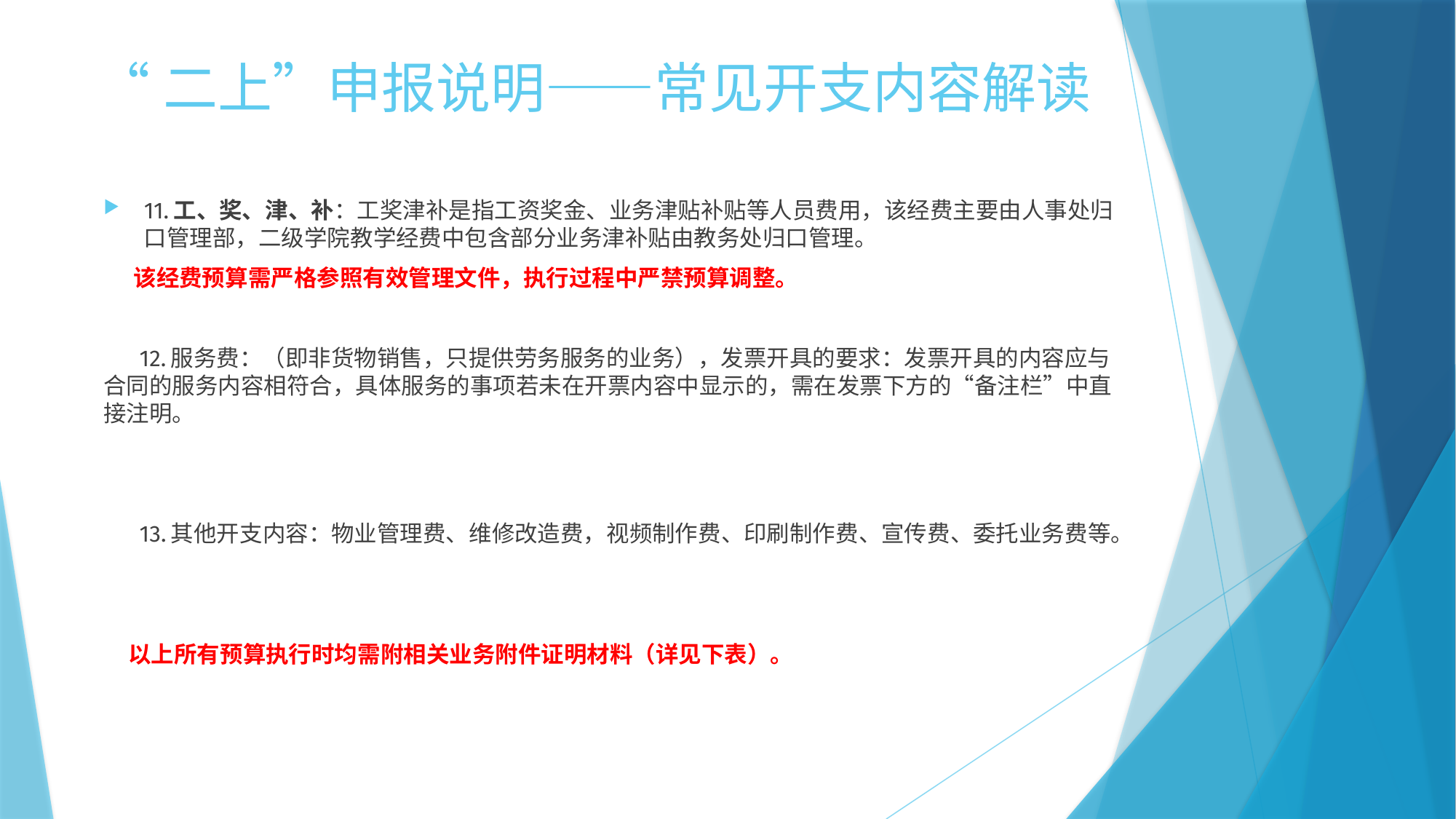

# “二上”申报说明——常见开支内容解读
11.工、奖、津、补：工奖津补是指工资奖金、业务津贴补贴等人员费用，该经费主要由人事处归口管理部，二级学院教学经费中包含部分业务津补贴由教务处归口管理。
     该经费预算需严格参照有效管理文件，执行过程中严禁预算调整。

      12.服务费：（即非货物销售，只提供劳务服务的业务），发票开具的要求：发票开具的内容应与合同的服务内容相符合，具体服务的事项若未在开票内容中显示的，需在发票下方的“备注栏”中直接注明。

      13.其他开支内容：物业管理费、维修改造费，视频制作费、印刷制作费、宣传费、委托业务费等。

    以上所有预算执行时均需附相关业务附件证明材料（详见下表）。